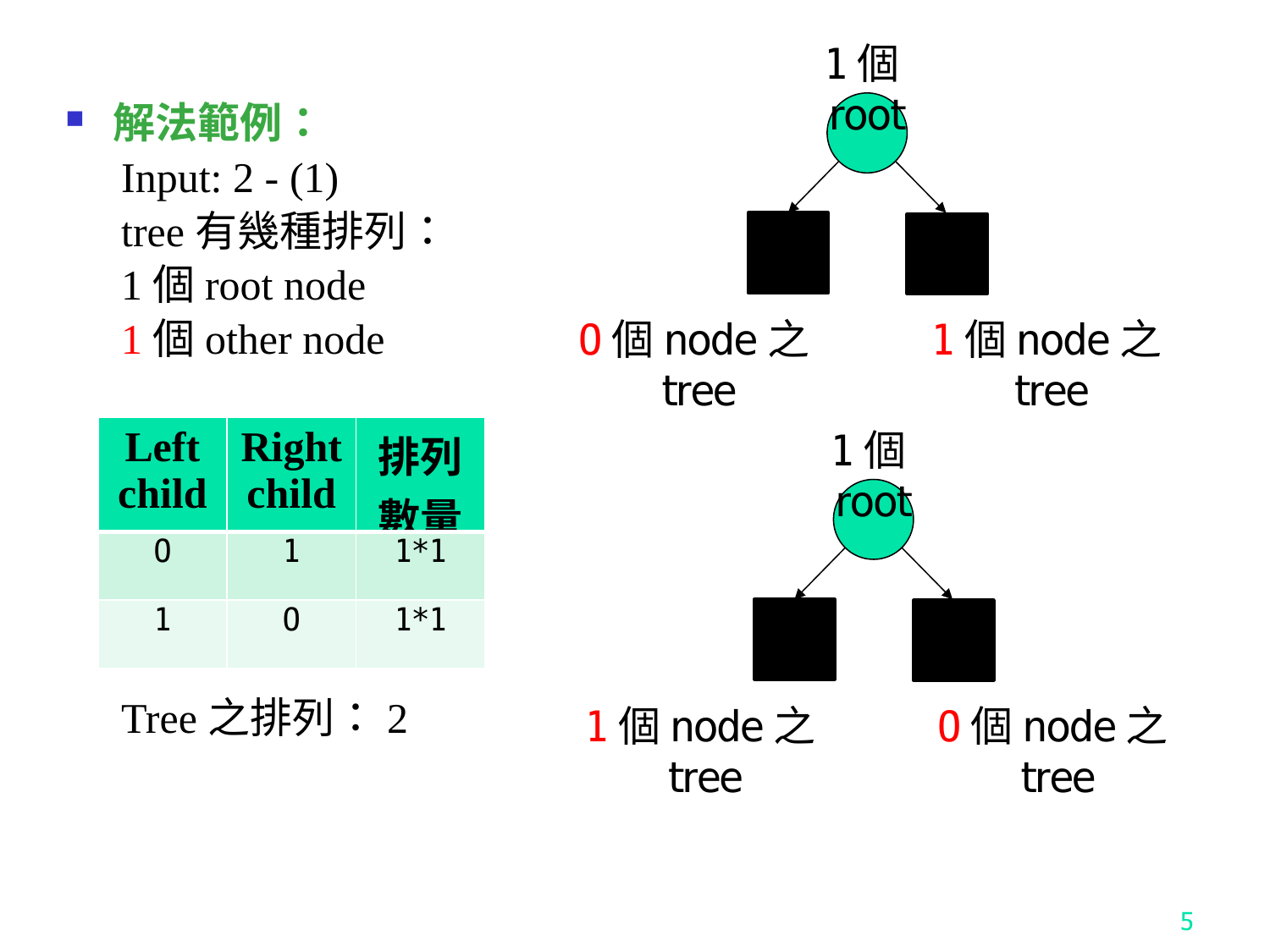

1個root

解法範例：
Input: 2 - (1)
tree有幾種排列：
1個root node
1個other node

Tree之排列：2

0個node之tree
1個node之tree
| Left child | Right child | 排列數量 |
| --- | --- | --- |
| 0 | 1 | 1\*1 |
| 1 | 0 | 1\*1 |
1個root

1個node之tree
0個node之tree
5